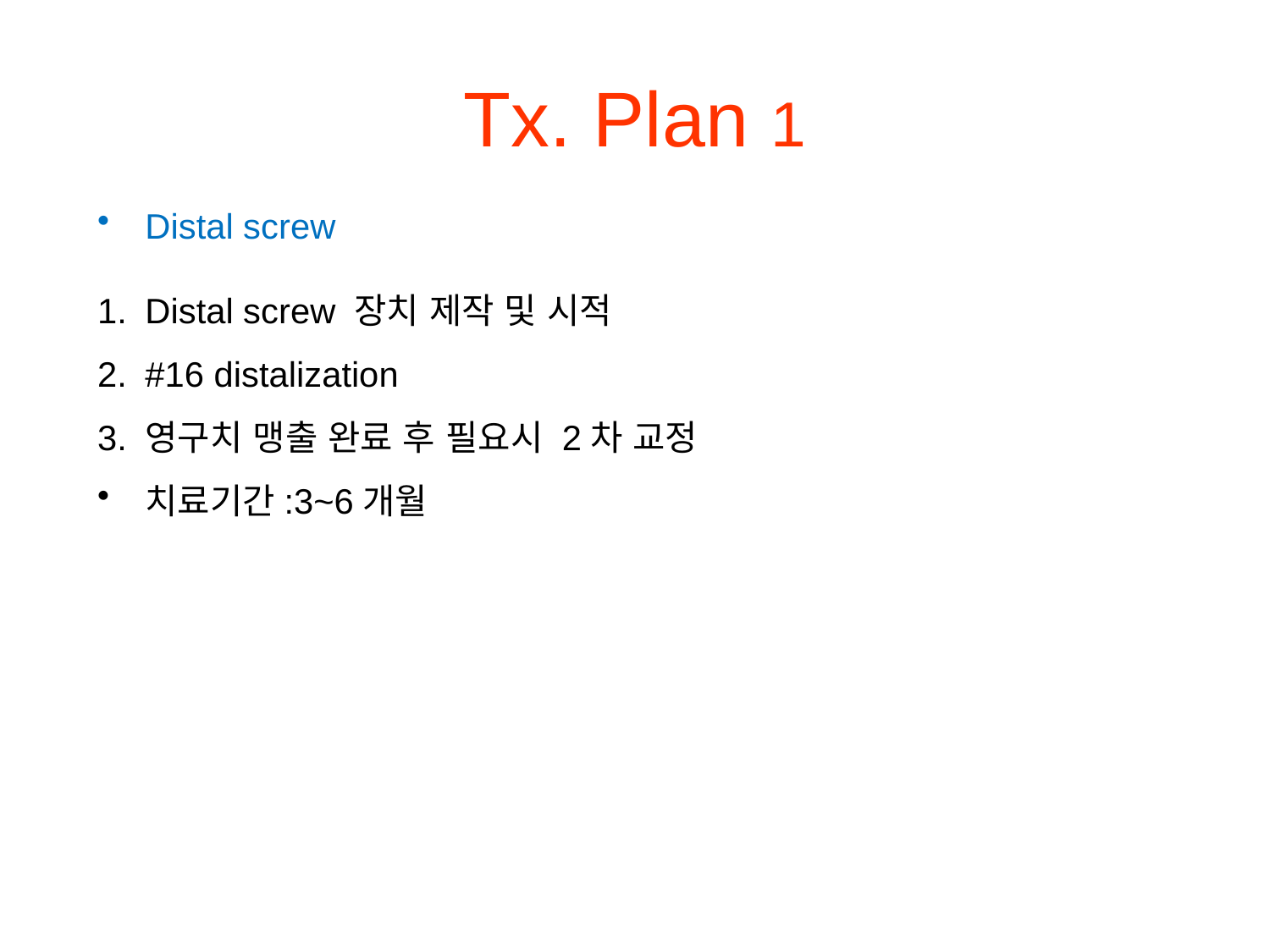

# Tx. Plan 1
Distal screw

Distal screw 장치 제작 및 시적
#16 distalization
영구치 맹출 완료 후 필요시 2차 교정

치료기간:3~6개월